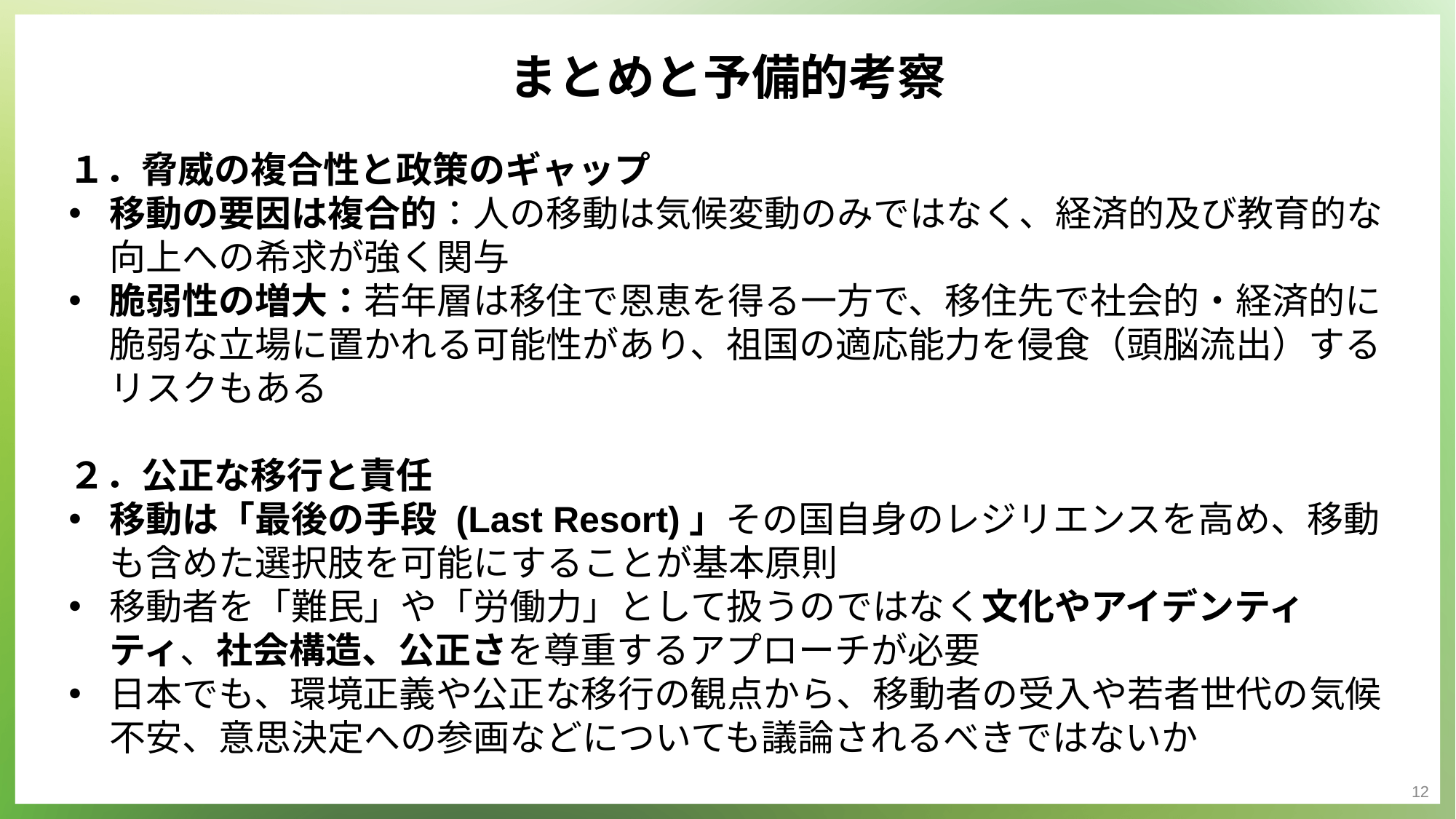

まとめと予備的考察
１．脅威の複合性と政策のギャップ
移動の要因は複合的：人の移動は気候変動のみではなく、経済的及び教育的な向上への希求が強く関与
脆弱性の増大：若年層は移住で恩恵を得る一方で、移住先で社会的・経済的に脆弱な立場に置かれる可能性があり、祖国の適応能力を侵食（頭脳流出）するリスクもある

２．公正な移行と責任
移動は「最後の手段 (Last Resort)」その国自身のレジリエンスを高め、移動も含めた選択肢を可能にすることが基本原則
移動者を「難民」や「労働力」として扱うのではなく文化やアイデンティティ、社会構造、公正さを尊重するアプローチが必要
日本でも、環境正義や公正な移行の観点から、移動者の受入や若者世代の気候不安、意思決定への参画などについても議論されるべきではないか